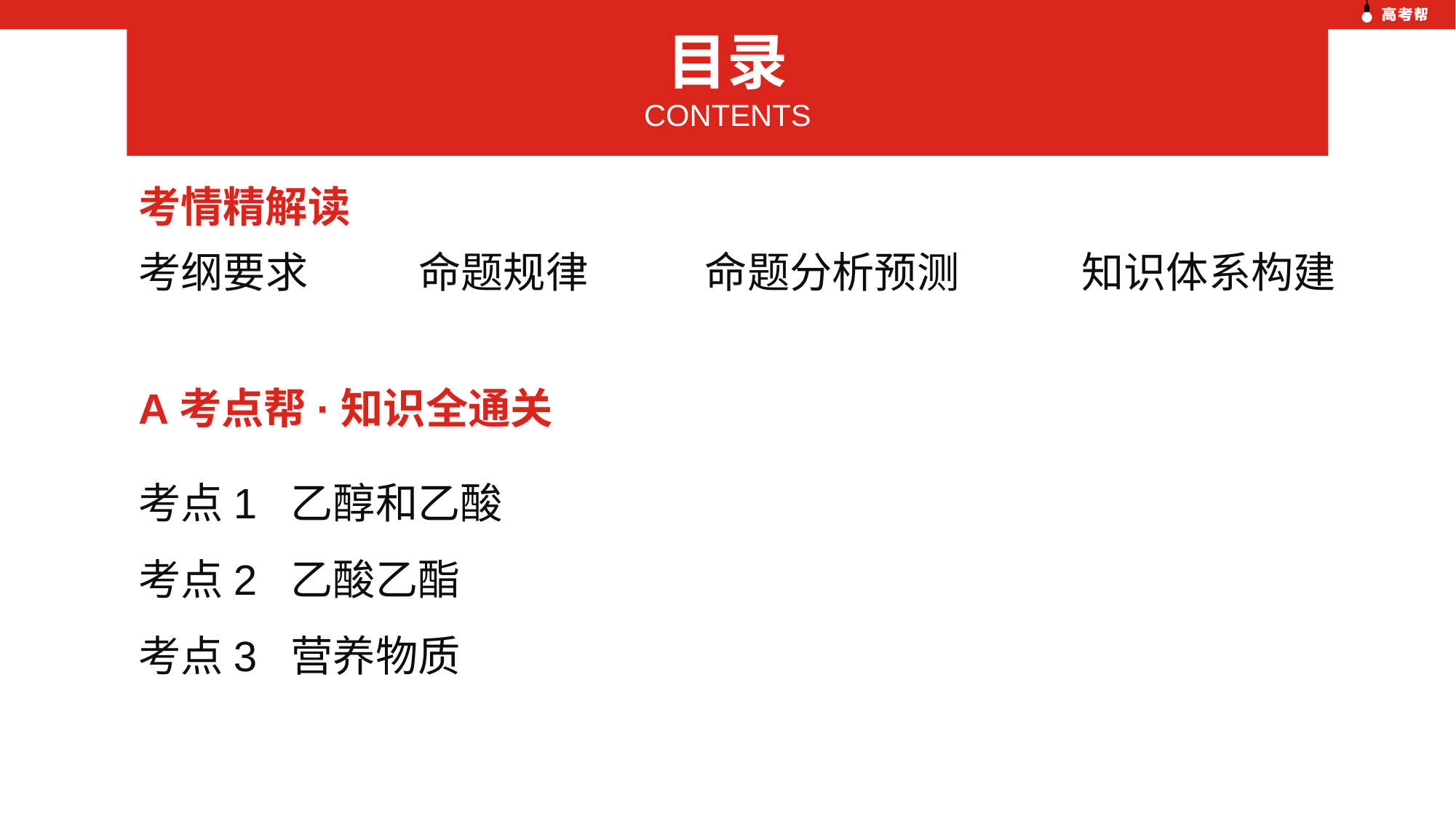

目录
CONTENTS
考情精解读
考纲要求
命题规律
命题分析预测
知识体系构建
A考点帮·知识全通关
考点1  乙醇和乙酸
考点2  乙酸乙酯
考点3  营养物质